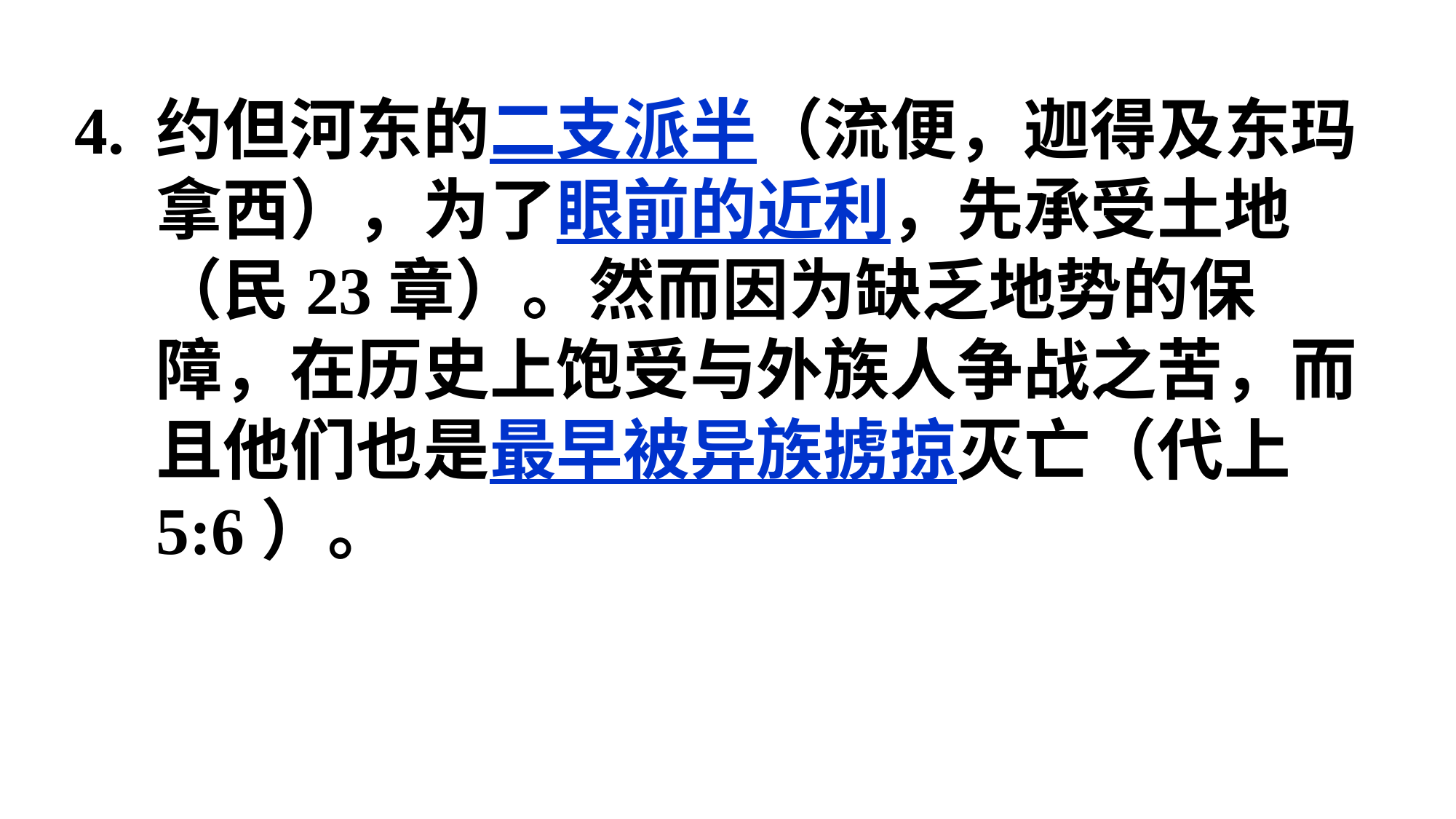

4. 	约但河东的二支派半（流便，迦得及东玛拿西），为了眼前的近利，先承受土地（民23章）。然而因为缺乏地势的保障，在历史上饱受与外族人争战之苦，而且他们也是最早被异族掳掠灭亡（代上5:6）。